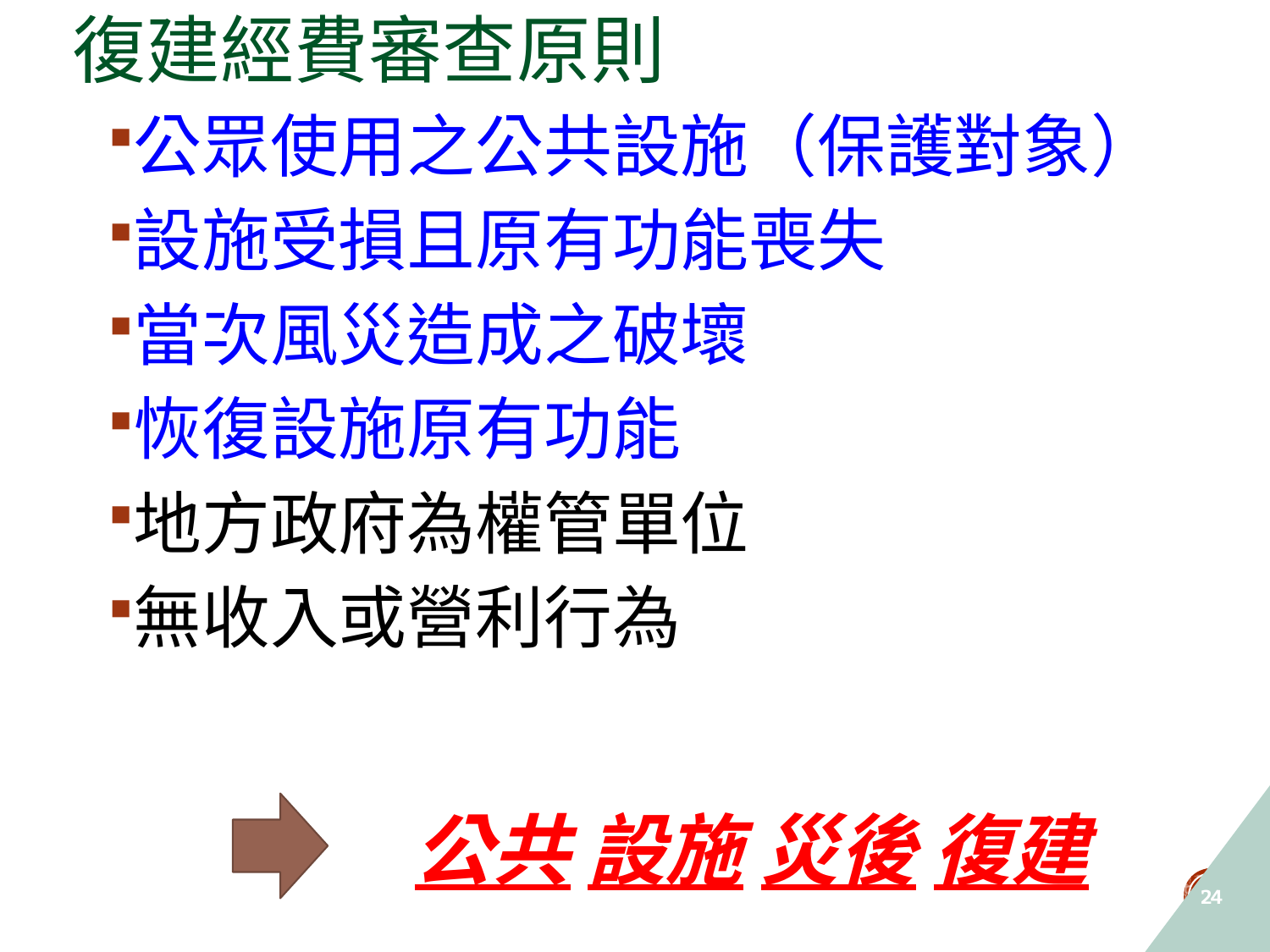

# 復建經費審查原則
公眾使用之公共設施（保護對象）
設施受損且原有功能喪失
當次風災造成之破壞
恢復設施原有功能
地方政府為權管單位
無收入或營利行為

公共 設施 災後 復建
24